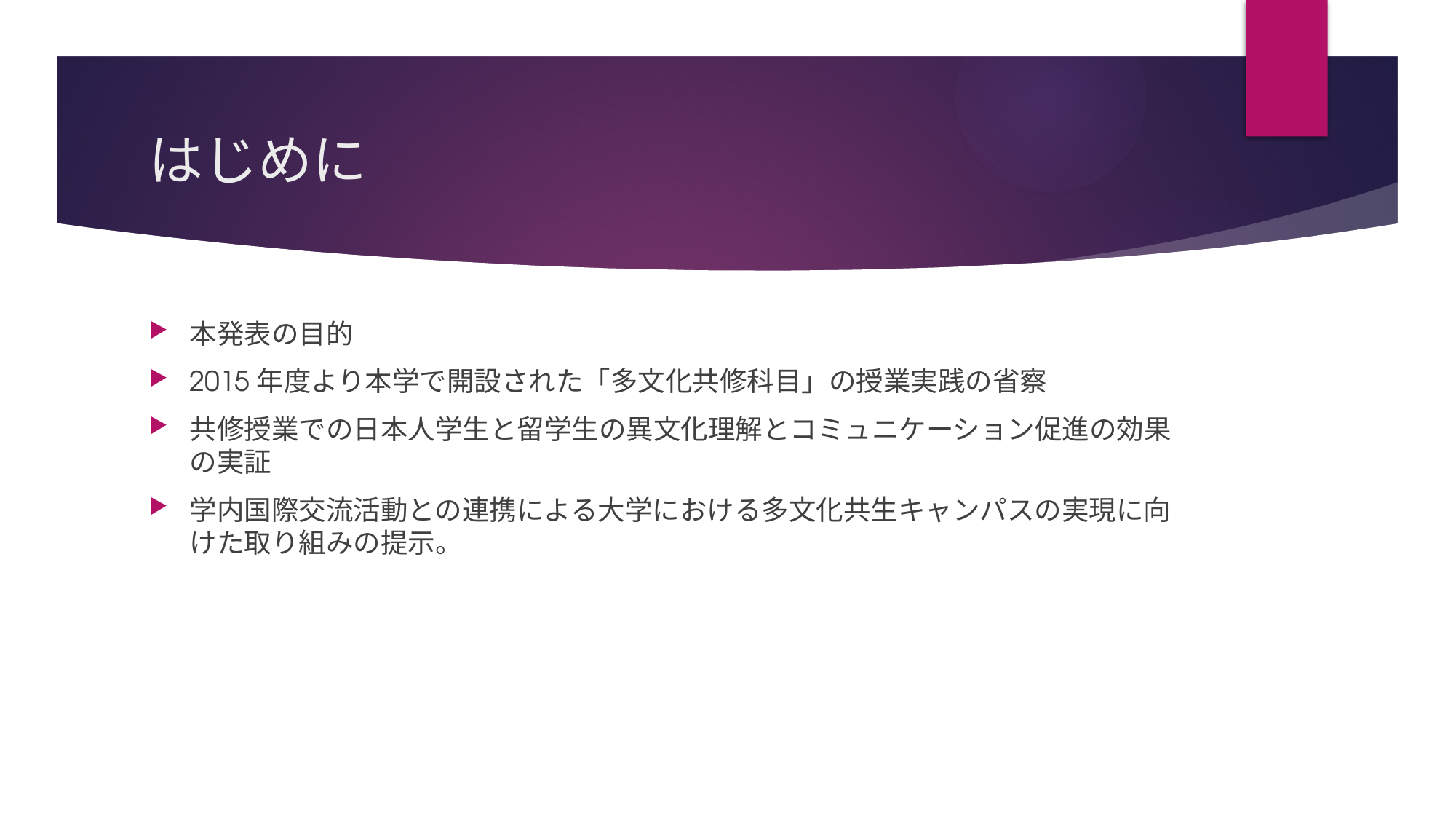

# はじめに
本発表の目的
2015年度より本学で開設された「多文化共修科目」の授業実践の省察
共修授業での日本人学生と留学生の異文化理解とコミュニケーション促進の効果の実証
学内国際交流活動との連携による大学における多文化共生キャンパスの実現に向けた取り組みの提示。